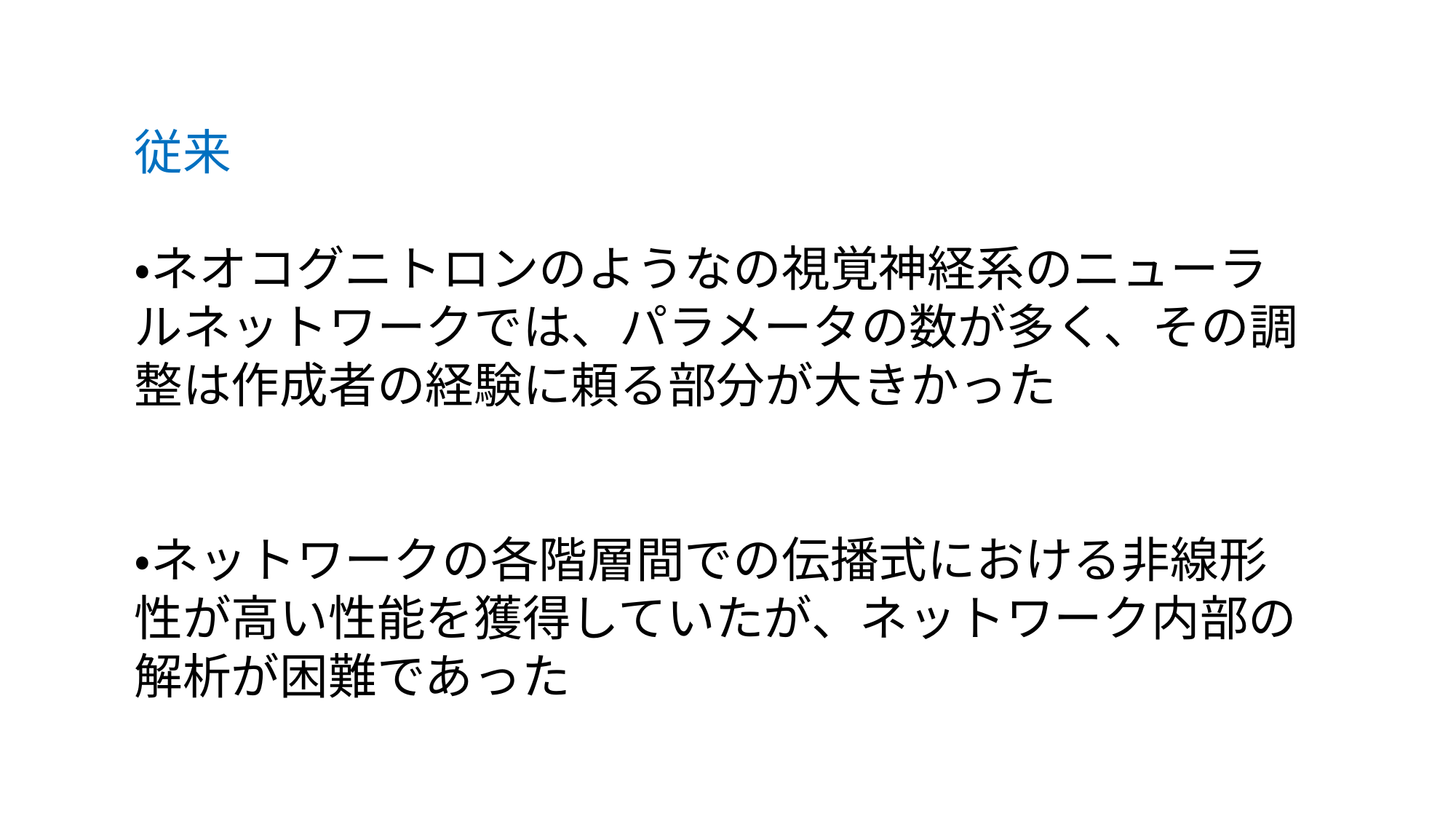

従来

・ネオコグニトロンのようなの視覚神経系のニューラルネットワークでは、パラメータの数が多く、その調整は作成者の経験に頼る部分が大きかった

・ネットワークの各階層間での伝播式における非線形性が高い性能を獲得していたが、ネットワーク内部の解析が困難であった